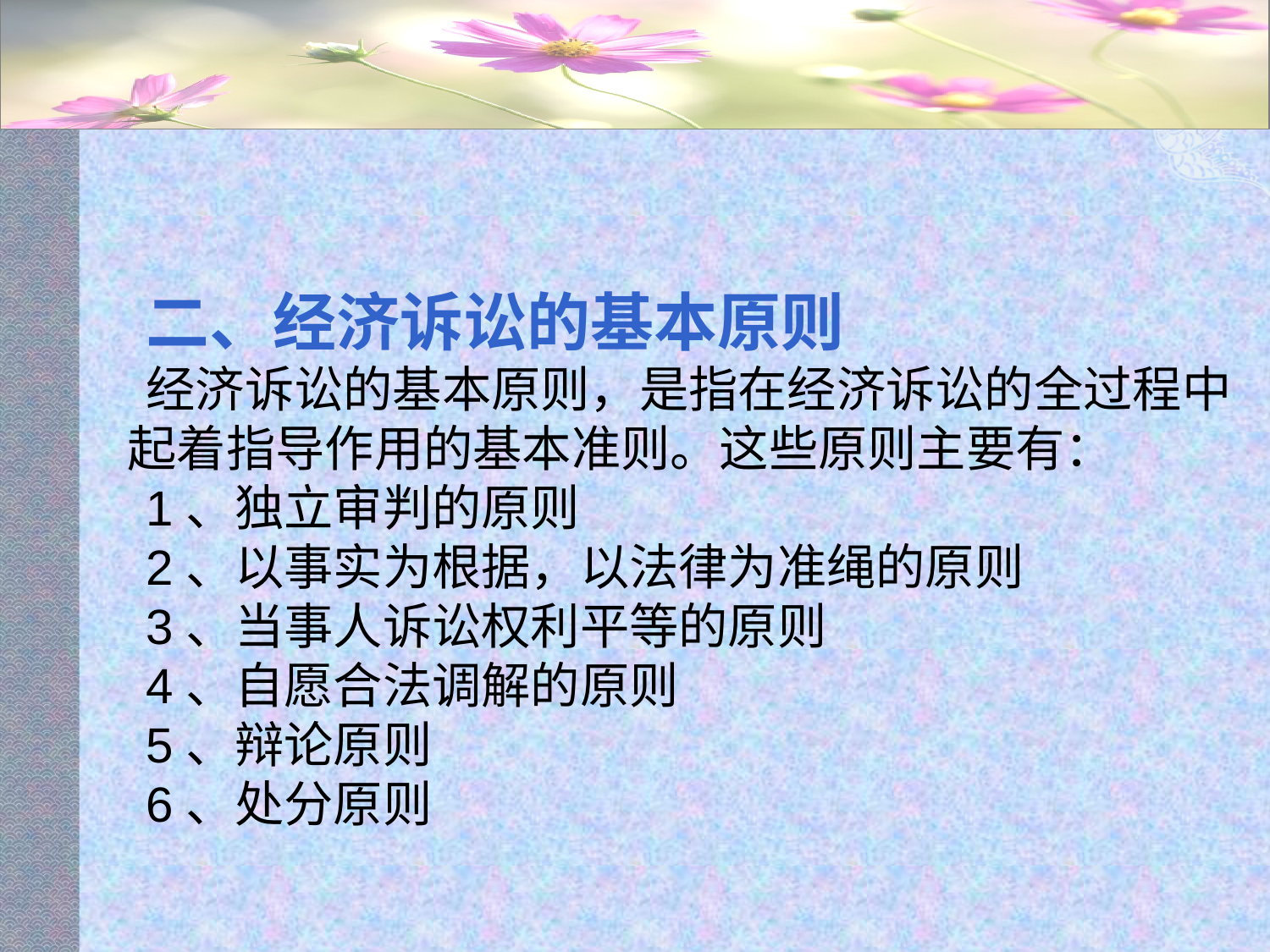

#
二、经济诉讼的基本原则
经济诉讼的基本原则，是指在经济诉讼的全过程中起着指导作用的基本准则。这些原则主要有：
1、独立审判的原则
2、以事实为根据，以法律为准绳的原则
3、当事人诉讼权利平等的原则
4、自愿合法调解的原则
5、辩论原则
6、处分原则